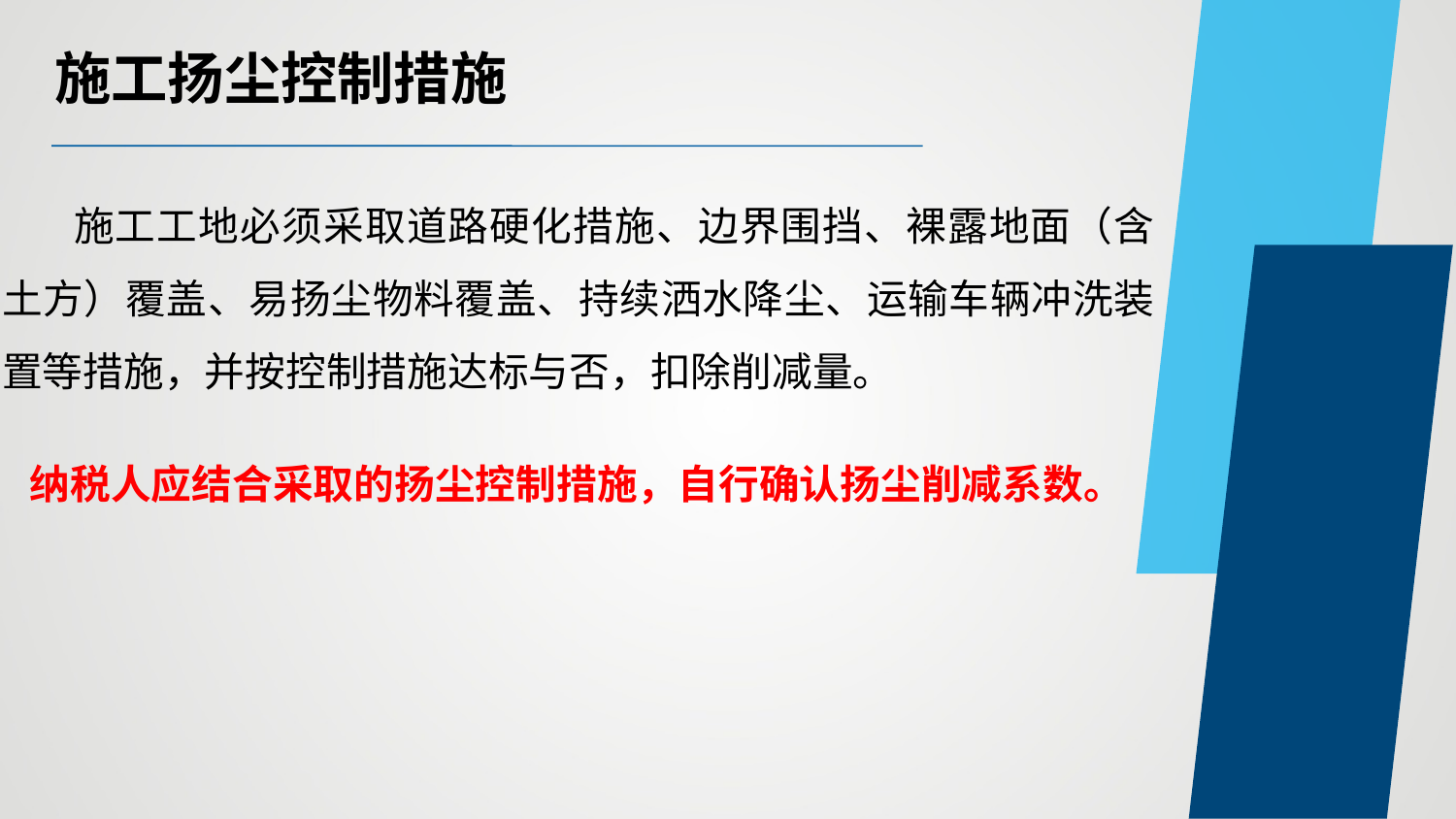

# 施工扬尘控制措施

      施工工地必须采取道路硬化措施、边界围挡、裸露地面（含土方）覆盖、易扬尘物料覆盖、持续洒水降尘、运输车辆冲洗装置等措施，并按控制措施达标与否，扣除削减量。

  纳税人应结合采取的扬尘控制措施，自行确认扬尘削减系数。